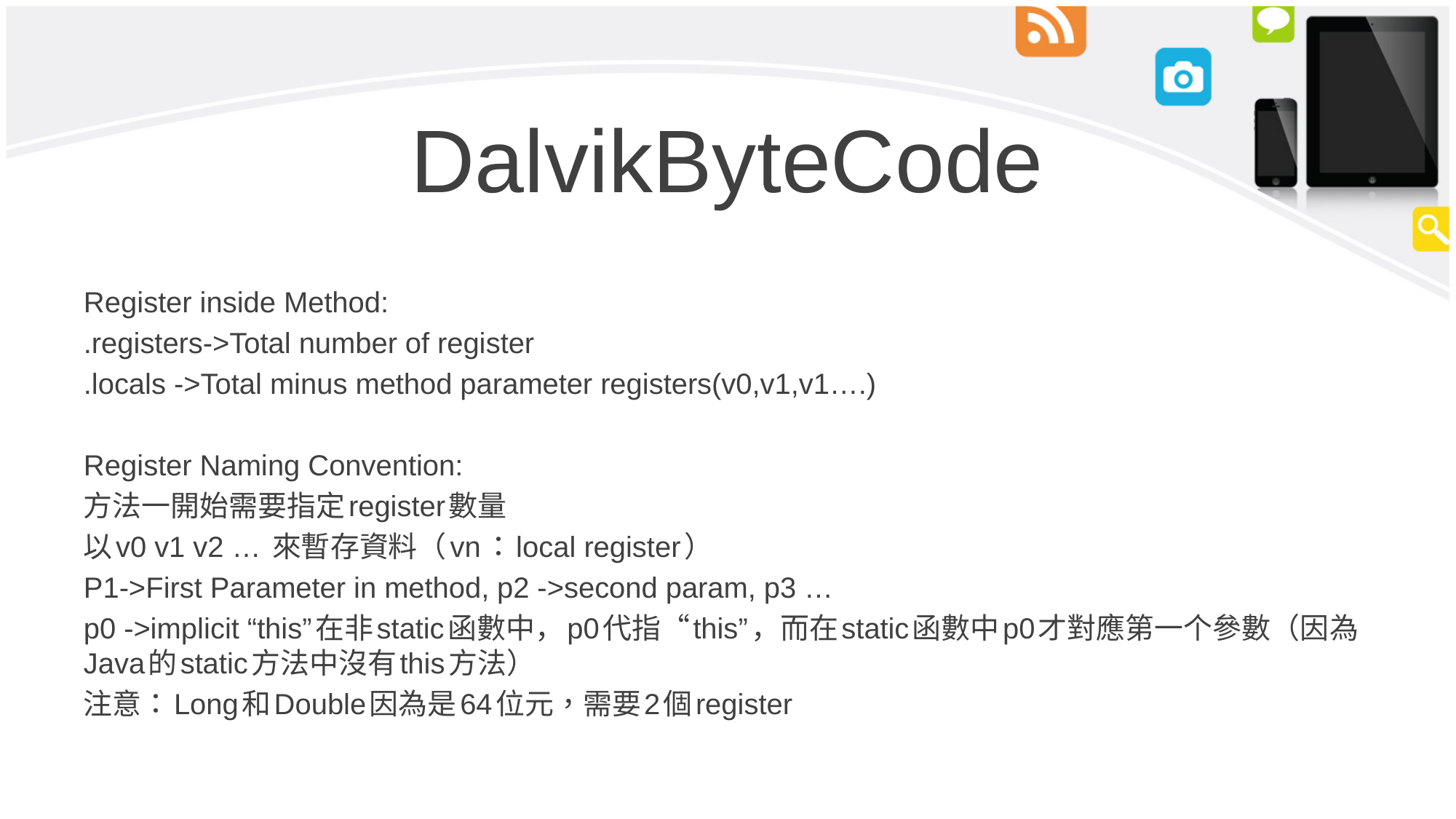

# DalvikByteCode

Register inside Method:
.registers->Total number of register
.locals ->Total minus method parameter registers(v0,v1,v1….)

Register Naming Convention:
方法一開始需要指定register數量
以v0 v1 v2 … 來暫存資料（vn：local register）
P1->First Parameter in method, p2 ->second param, p3 …
p0 ->implicit “this”在非static函數中，p0代指“this”，而在static函數中p0才對應第一个參數（因為Java的static方法中沒有this方法）
注意：Long和Double因為是64位元，需要2個register